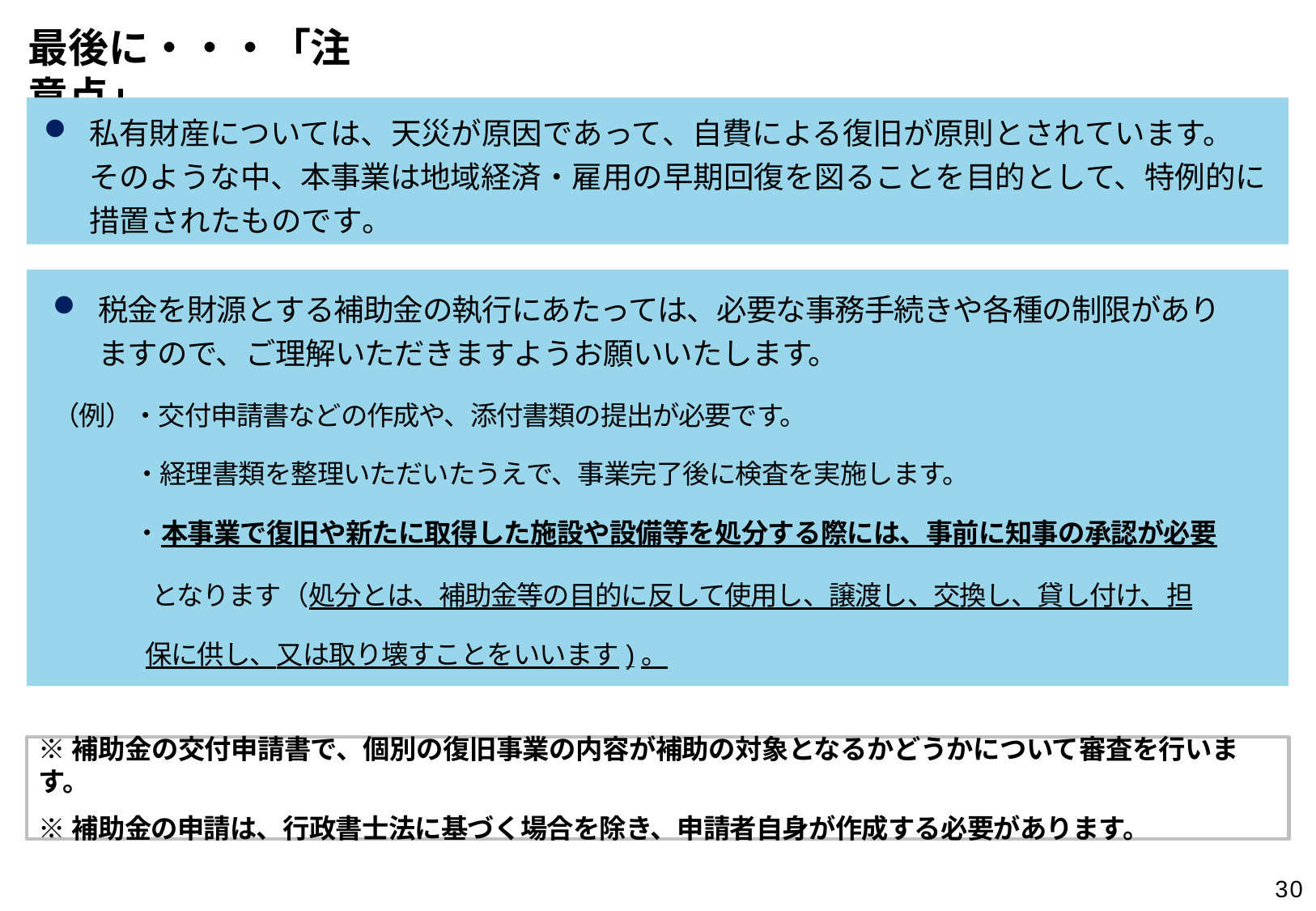

# 最後に・・・「注意点」
私有財産については、天災が原因であって、自費による復旧が原則とされています。
そのような中、本事業は地域経済・雇用の早期回復を図ることを目的として、特例的に措置されたものです。

税金を財源とする補助金の執行にあたっては、必要な事務手続きや各種の制限がありますので、ご理解いただきますようお願いいたします。
（例）・交付申請書などの作成や、添付書類の提出が必要です。
・経理書類を整理いただいたうえで、事業完了後に検査を実施します。
・本事業で復旧や新たに取得した施設や設備等を処分する際には、事前に知事の承認が必要
となります（処分とは、補助金等の目的に反して使用し、譲渡し、交換し、貸し付け、担保に供し、又は取り壊すことをいいます)。
※補助金の交付申請書で、個別の復旧事業の内容が補助の対象となるかどうかについて審査を行います。
※補助金の申請は、行政書士法に基づく場合を除き、申請者自身が作成する必要があります。
30